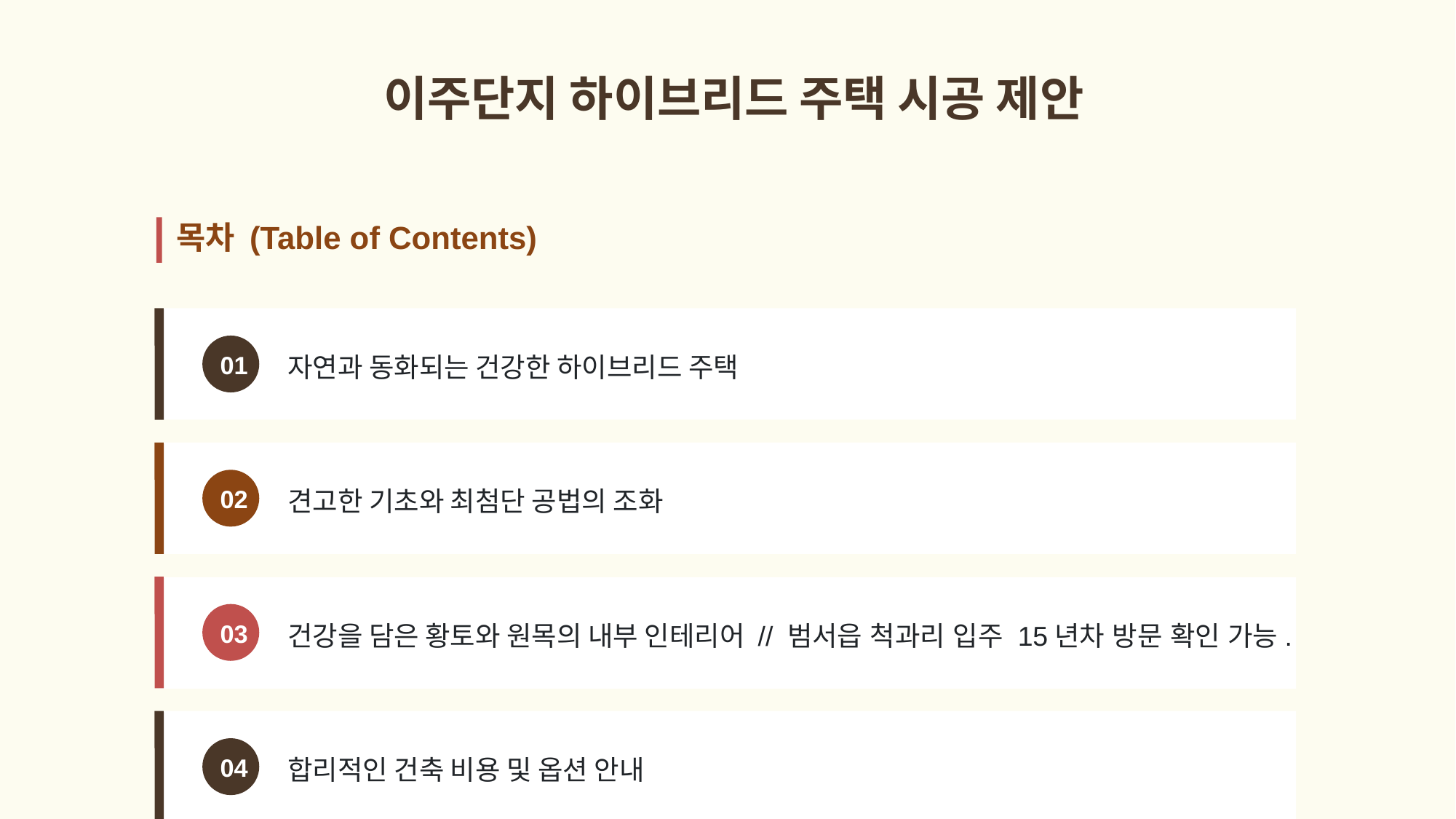

이주단지 하이브리드 주택 시공 제안

목차 (Table of Contents)

01
자연과 동화되는 건강한 하이브리드 주택

02
견고한 기초와 최첨단 공법의 조화

03
건강을 담은 황토와 원목의 내부 인테리어 // 범서읍 척과리 입주 15년차 방문 확인 가능.

04
합리적인 건축 비용 및 옵션 안내